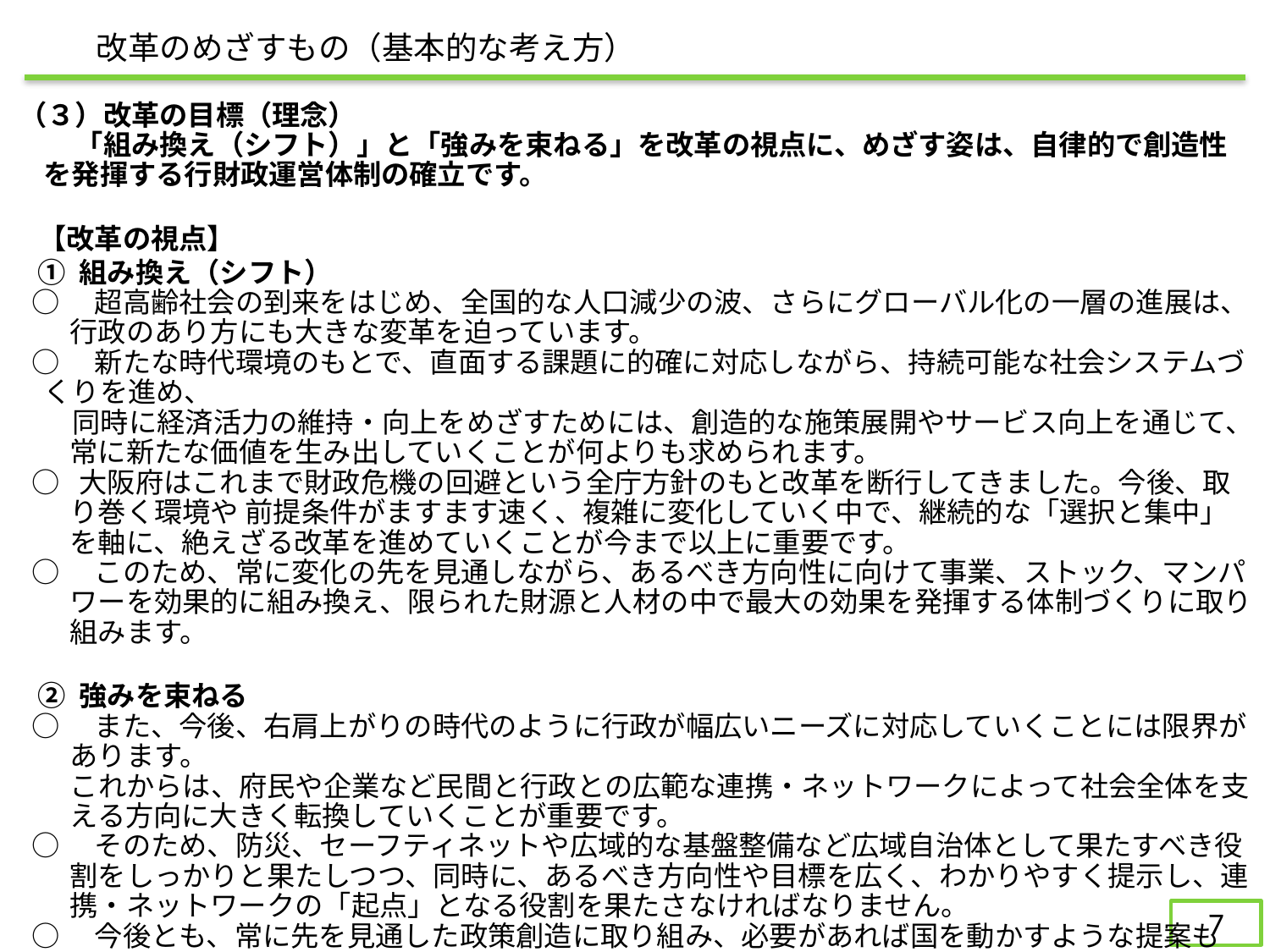

改革のめざすもの（基本的な考え方）
（３）改革の目標（理念）
　　「組み換え（シフト）」と「強みを束ねる」を改革の視点に、めざす姿は、自律的で創造性を発揮する行財政運営体制の確立です。

  【改革の視点】
   ① 組み換え（シフト）
  ○　超高齢社会の到来をはじめ、全国的な人口減少の波、さらにグローバル化の一層の進展は、行政のあり方にも大きな変革を迫っています。
  ○　新たな時代環境のもとで、直面する課題に的確に対応しながら、持続可能な社会システムづくりを進め、
　    同時に経済活力の維持・向上をめざすためには、創造的な施策展開やサービス向上を通じて、常に新たな価値を生み出していくことが何よりも求められます。
  ○  大阪府はこれまで財政危機の回避という全庁方針のもと改革を断行してきました。今後、取り巻く環境や 前提条件がますます速く、複雑に変化していく中で、継続的な「選択と集中」を軸に、絶えざる改革を進めていくことが今まで以上に重要です。
  ○　このため、常に変化の先を見通しながら、あるべき方向性に向けて事業、ストック、マンパワーを効果的に組み換え、限られた財源と人材の中で最大の効果を発揮する体制づくりに取り組みます。

   ② 強みを束ねる
  ○　また、今後、右肩上がりの時代のように行政が幅広いニーズに対応していくことには限界があります。
       これからは、府民や企業など民間と行政との広範な連携・ネットワークによって社会全体を支える方向に大きく転換していくことが重要です。
  ○　そのため、防災、セーフティネットや広域的な基盤整備など広域自治体として果たすべき役割をしっかりと果たしつつ、同時に、あるべき方向性や目標を広く、わかりやすく提示し、連携・ネットワークの「起点」となる役割を果たさなければなりません。
  ○　今後とも、常に先を見通した政策創造に取り組み、必要があれば国を動かすような提案も行っていきます。
　　   そして、国、自治体、府民、企業など幅広い関係者の強みを束ねる環境や基盤を整えていきます。

7